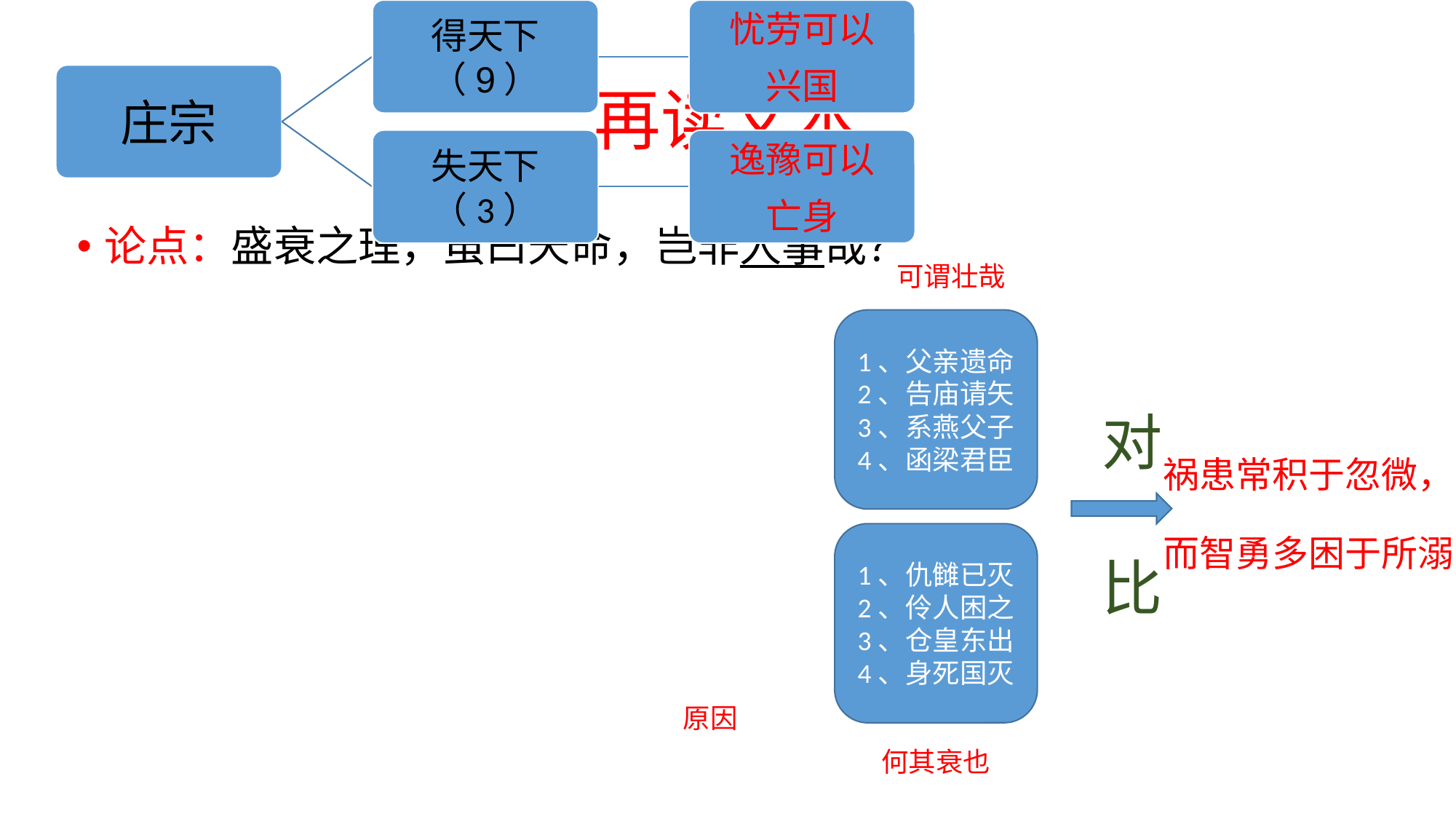

# 再读文本
论点：盛衰之理，虽曰天命，岂非人事哉？

可谓壮哉
1、父亲遗命
2、告庙请矢
3、系燕父子
4、函梁君臣
庄宗

得天下（9）

忧劳可以
兴国

失天下（3）

逸豫可以
亡身
对

比
祸患常积于忽微，
而智勇多困于所溺

1、仇雠已灭
2、伶人困之
3、仓皇东出
4、身死国灭
原因
何其衰也